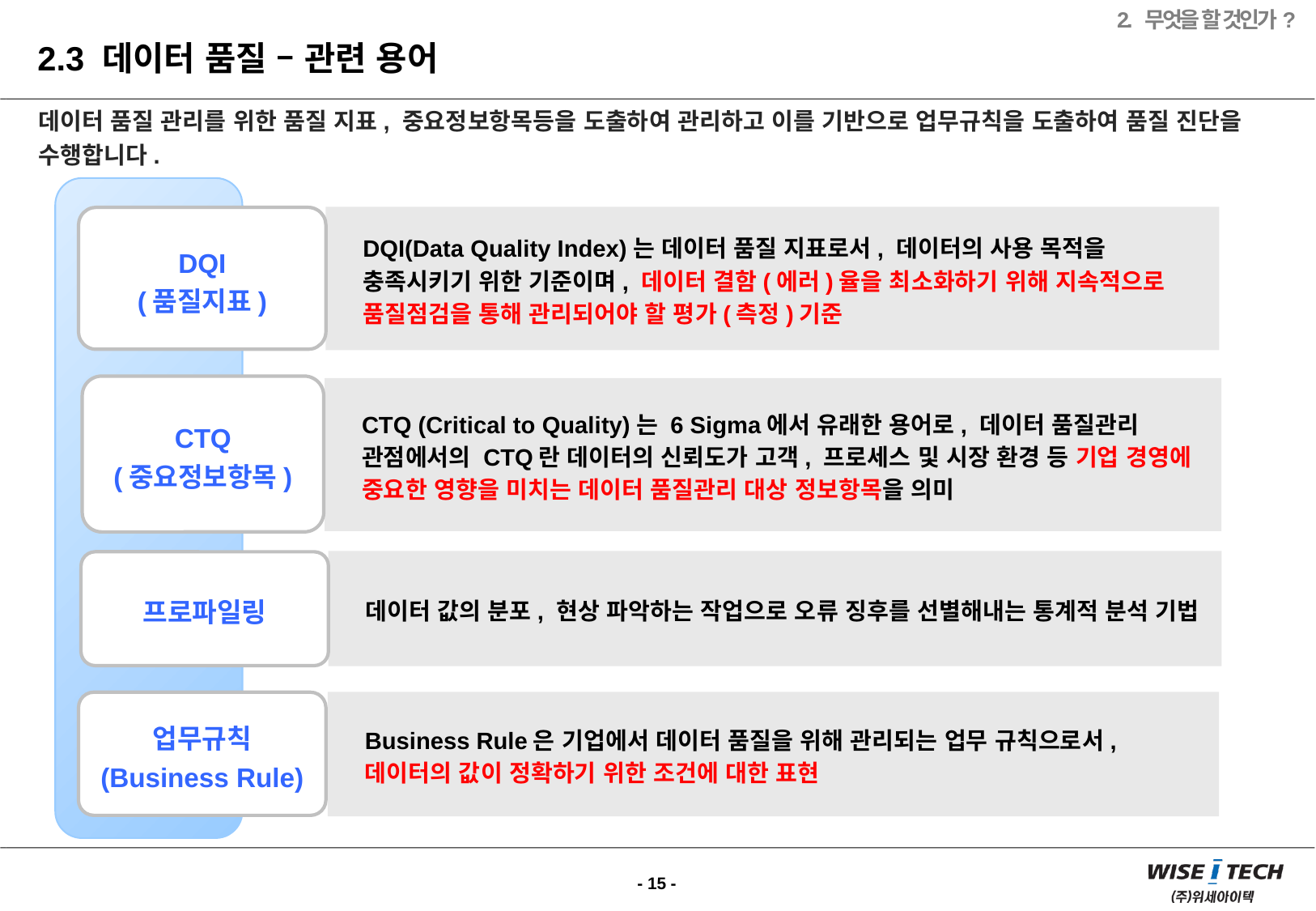

2.  무엇을 할 것인가?
2.3 데이터 품질 – 관련 용어
데이터 품질 관리를 위한 품질 지표, 중요정보항목등을 도출하여 관리하고 이를 기반으로 업무규칙을 도출하여 품질 진단을 수행합니다.

DQI(Data Quality Index)는 데이터 품질 지표로서, 데이터의 사용 목적을 충족시키기 위한 기준이며, 데이터 결함(에러)율을 최소화하기 위해 지속적으로 품질점검을 통해 관리되어야 할 평가(측정)기준
DQI
(품질지표)
CTQ
(중요정보항목)
CTQ (Critical to Quality)는 6 Sigma에서 유래한 용어로, 데이터 품질관리 관점에서의 CTQ란 데이터의 신뢰도가 고객, 프로세스 및 시장 환경 등 기업 경영에 중요한 영향을 미치는 데이터 품질관리 대상 정보항목을 의미
데이터 값의 분포, 현상 파악하는 작업으로 오류 징후를 선별해내는 통계적 분석 기법
프로파일링
Business Rule은 기업에서 데이터 품질을 위해 관리되는 업무 규칙으로서, 데이터의 값이 정확하기 위한 조건에 대한 표현
업무규칙
(Business Rule)